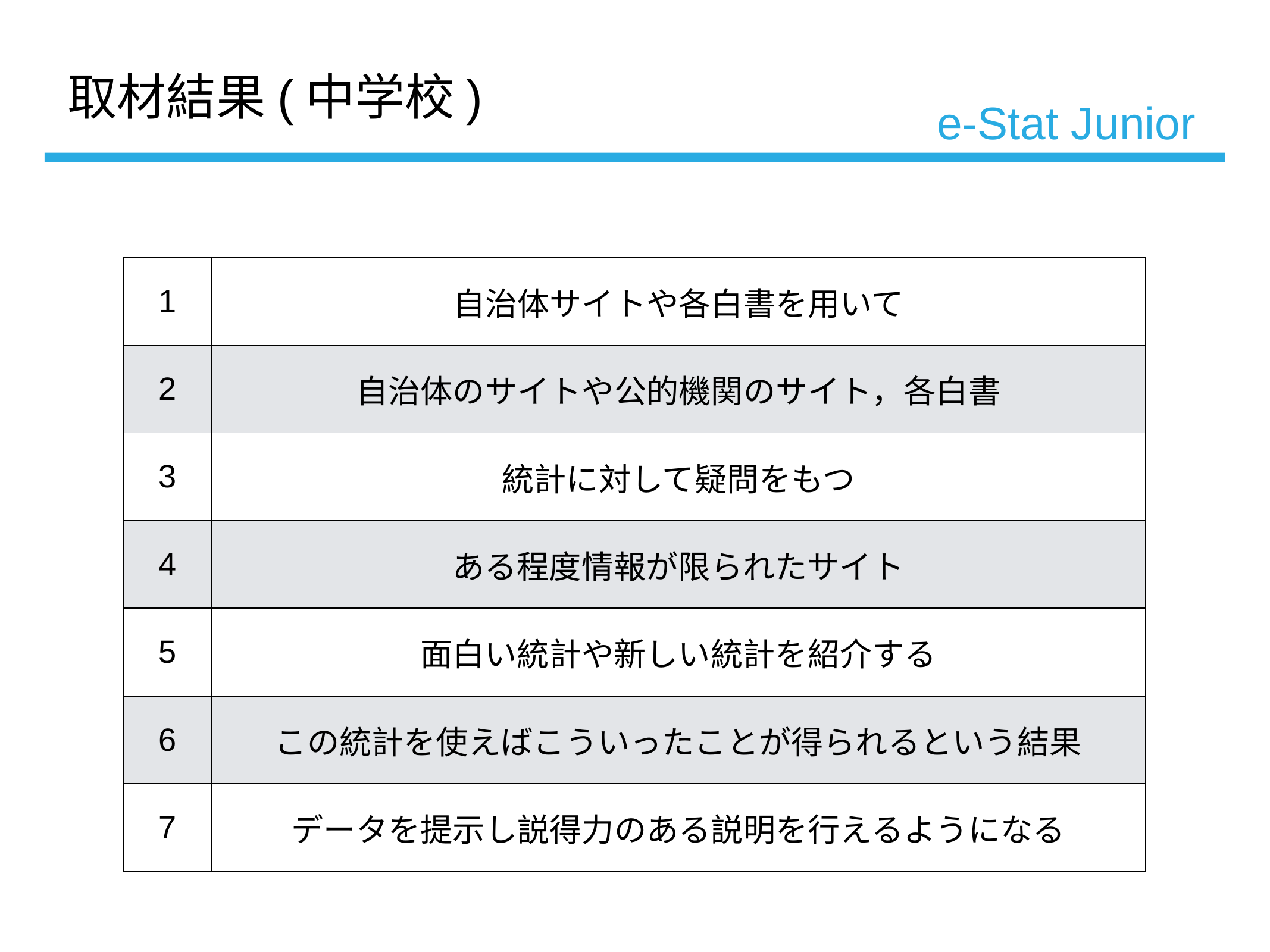

取材結果(中学校)
# e-Stat Junior

| 1 | 自治体サイトや各白書を用いて |
| --- | --- |
| 2 | 自治体のサイトや公的機関のサイト，各白書 |
| 3 | 統計に対して疑問をもつ |
| 4 | ある程度情報が限られたサイト |
| 5 | 面白い統計や新しい統計を紹介する |
| 6 | この統計を使えばこういったことが得られるという結果 |
| 7 | データを提示し説得力のある説明を行えるようになる |